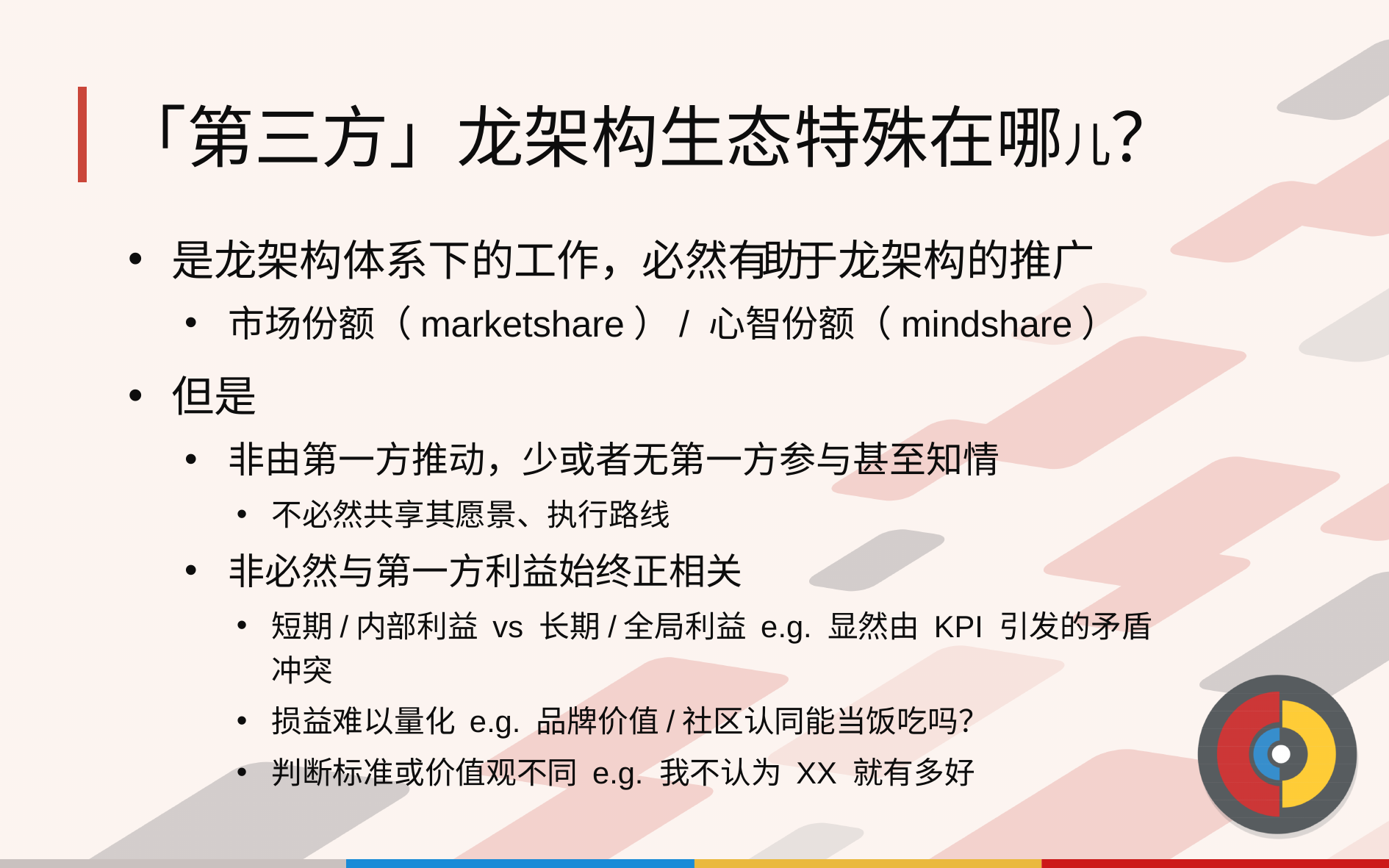

# 「第三方」龙架构生态特殊在哪儿？
是龙架构体系下的工作，必然有助于龙架构的推广
市场份额（marketshare）/ 心智份额（mindshare）
但是
非由第一方推动，少或者无第一方参与甚至知情
不必然共享其愿景、执行路线
非必然与第一方利益始终正相关
短期/内部利益 vs 长期/全局利益 e.g. 显然由 KPI 引发的矛盾冲突
损益难以量化 e.g. 品牌价值/社区认同能当饭吃吗？
判断标准或价值观不同 e.g. 我不认为 XX 就有多好